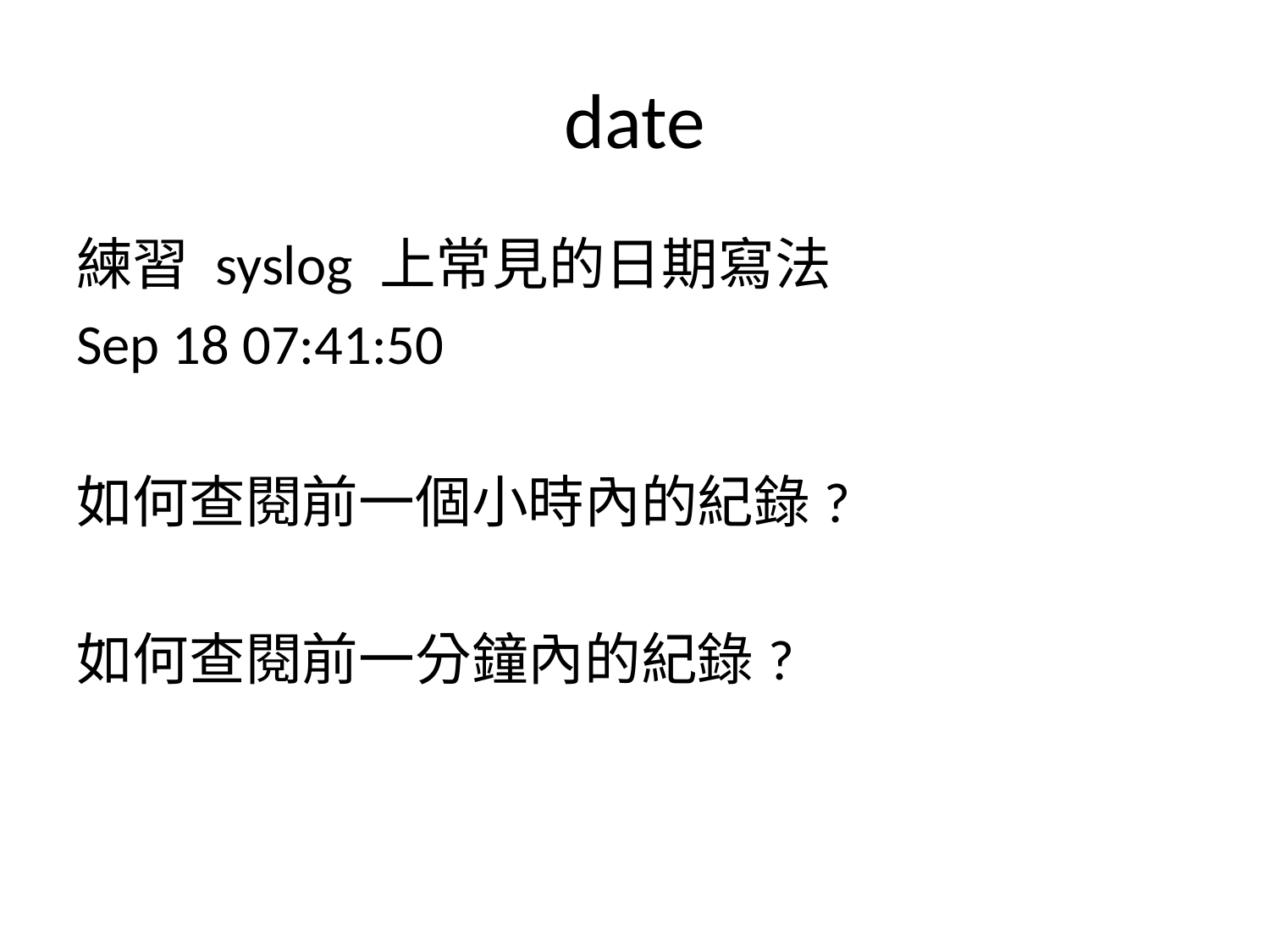

# date
練習 syslog 上常見的日期寫法
Sep 18 07:41:50

如何查閱前一個小時內的紀錄?

如何查閱前一分鐘內的紀錄?